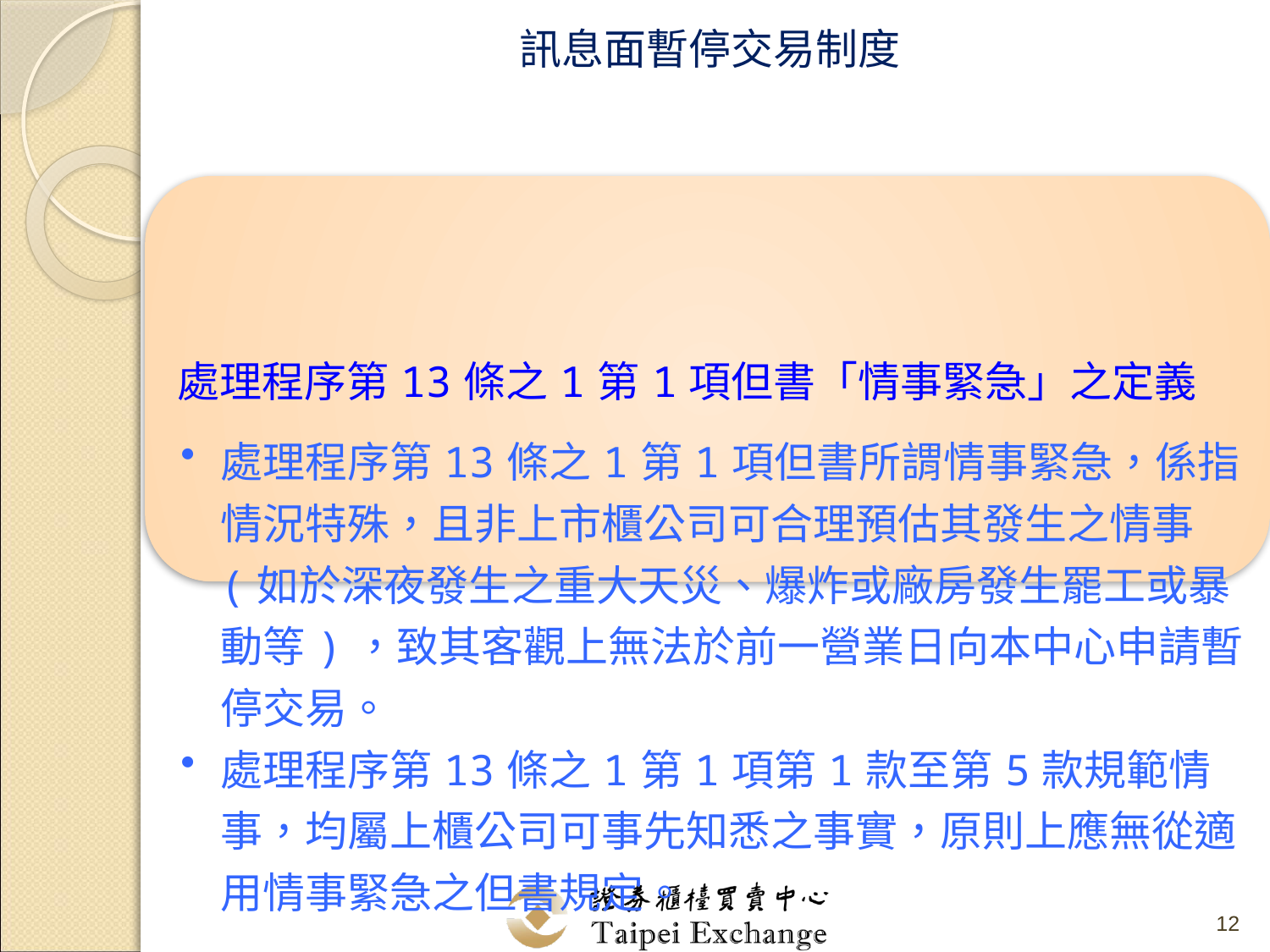

訊息面暫停交易制度
處理程序第13條之1第1項但書「情事緊急」之定義
處理程序第13條之1第1項但書所謂情事緊急，係指情況特殊，且非上市櫃公司可合理預估其發生之情事(如於深夜發生之重大天災、爆炸或廠房發生罷工或暴動等)，致其客觀上無法於前一營業日向本中心申請暫停交易。
處理程序第13條之1第1項第1款至第5款規範情事，均屬上櫃公司可事先知悉之事實，原則上應無從適用情事緊急之但書規定。
12